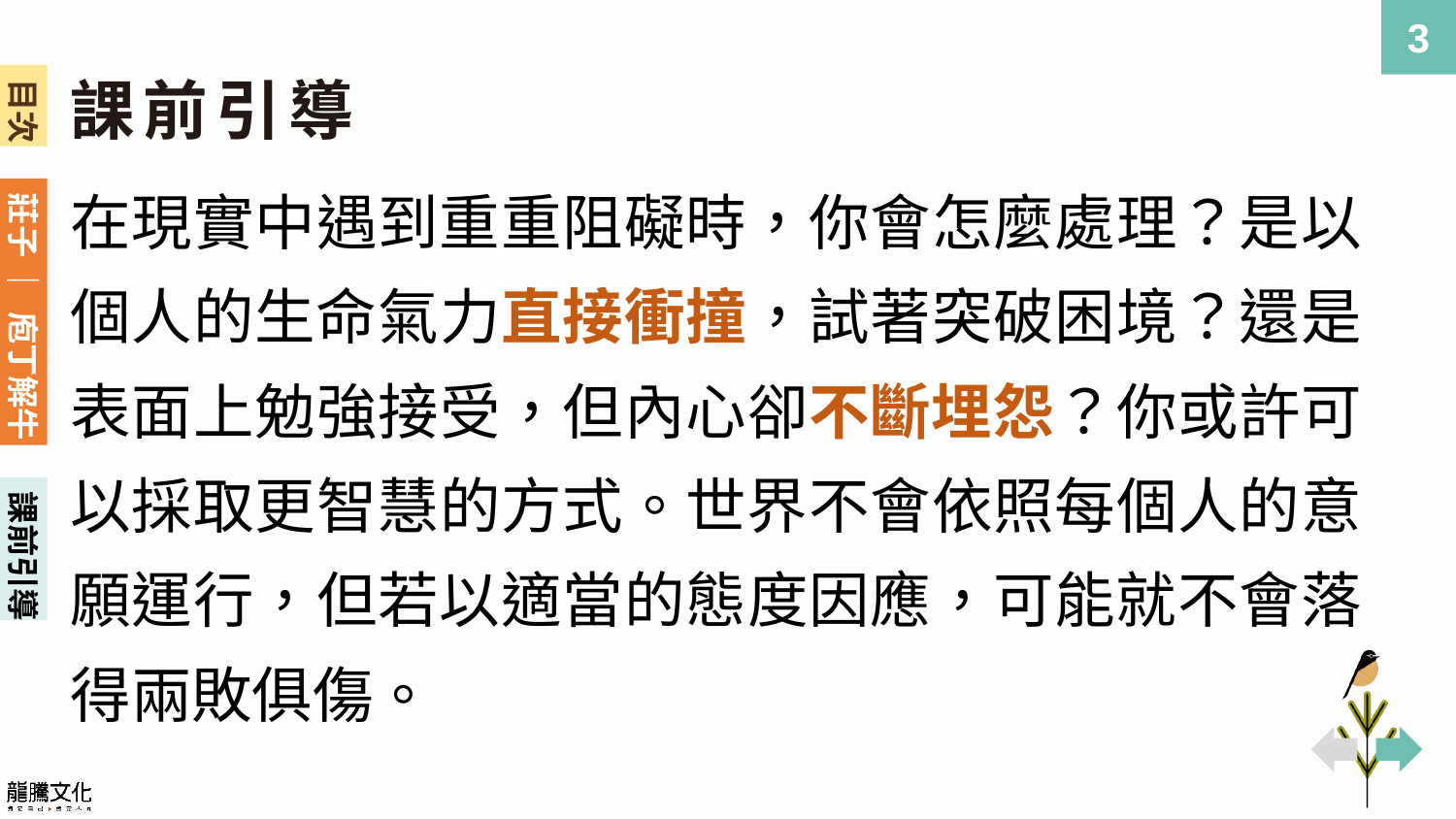

課前引導
在現實中遇到重重阻礙時，你會怎麼處理？是以個人的生命氣力直接衝撞，試著突破困境？還是表面上勉強接受，但內心卻不斷埋怨？你或許可以採取更智慧的方式。世界不會依照每個人的意願運行，但若以適當的態度因應，可能就不會落得兩敗俱傷。
課前引導